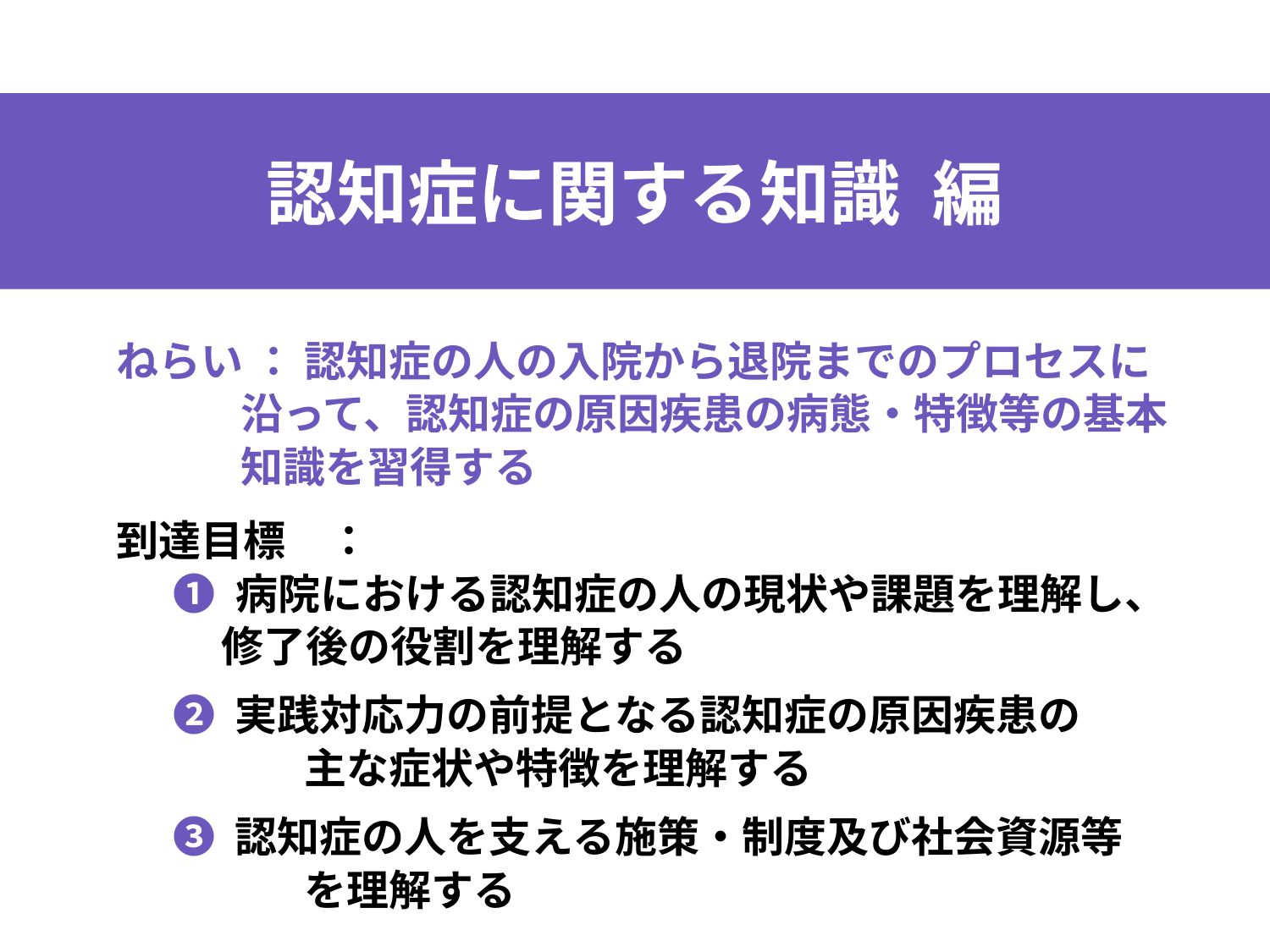

認知症に関する知識  編
ねらい ： 認知症の人の入院から退院までのプロセスに
            沿って、認知症の原因疾患の病態・特徴等の基本
            知識を習得する
到達目標　：
      ❶ 病院における認知症の人の現状や課題を理解し、
          修了後の役割を理解する
      ❷ 実践対応⼒の前提となる認知症の原因疾患の
　　 　　 主な症状や特徴を理解する
      ❸ 認知症の⼈を⽀える施策・制度及び社会資源等
　　　 　 を理解する